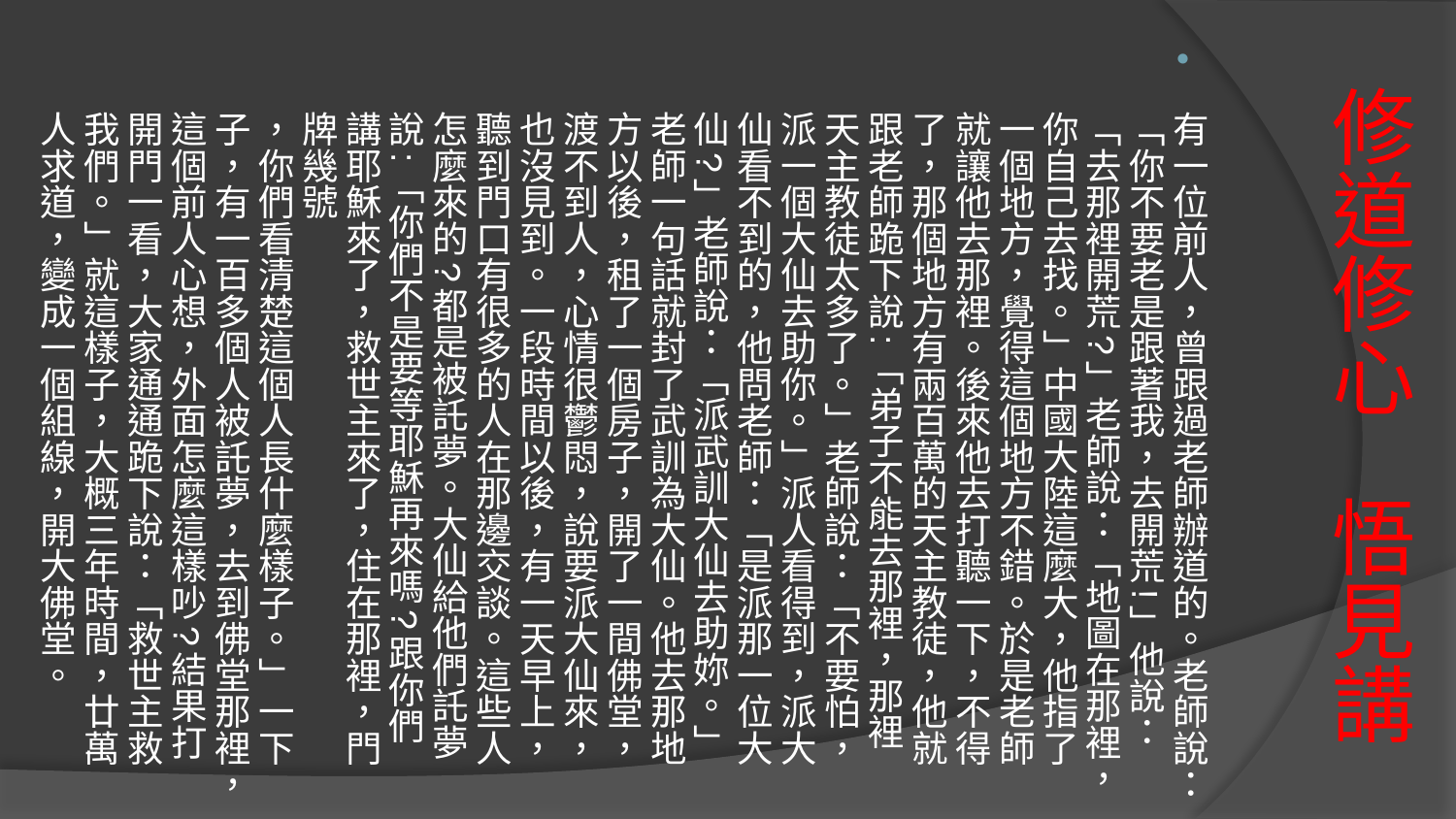

有一位前人，曾跟過老師辦道的。老師說：「你不要老是跟著我，去開荒!」他說：「去那裡開荒?」老師說：「地圖在那裡，你自己去找。」中國大陸這麼大，他指了一個地方，覺得這個地方不錯。於是老師就讓他去那裡。後來他去打聽一下，不得了，那個地方有兩百萬的天主教徒，他就跟老師跪下說:「弟子不能去那裡，那裡天主教徒太多了。」老師說：「不要怕，派一個大仙去助你。」派人看得到，派大仙看不到的，他問老師：「是派那一位大仙?」老師說：「派武訓大仙去助妳。」老師一句話就封了武訓為大仙。他去那地方以後，租了一個房子，開了一間佛堂，渡不到人，心情很鬱悶，說要派大仙來，也沒見到。一段時間以後，有一天早上，聽到門口有很多的人在那邊交談。這些人怎麼來的?都是被託夢。大仙給他們託夢說:「你們不是要等耶穌再來嗎?跟你們講耶穌來了，救世主來了，住在那裡，門牌幾號 
，你們看清楚這個人長什麼樣子。」一下子，有一百多個人被託夢，去到佛堂那裡，這個前人心想，外面怎麼這樣吵?結果打開門一看，大家通通跪下說：「救世主救我們。」就這樣子，大概三年時間，廿萬人求道，變成一個組線，開大佛堂。
# 修道修心    悟見講